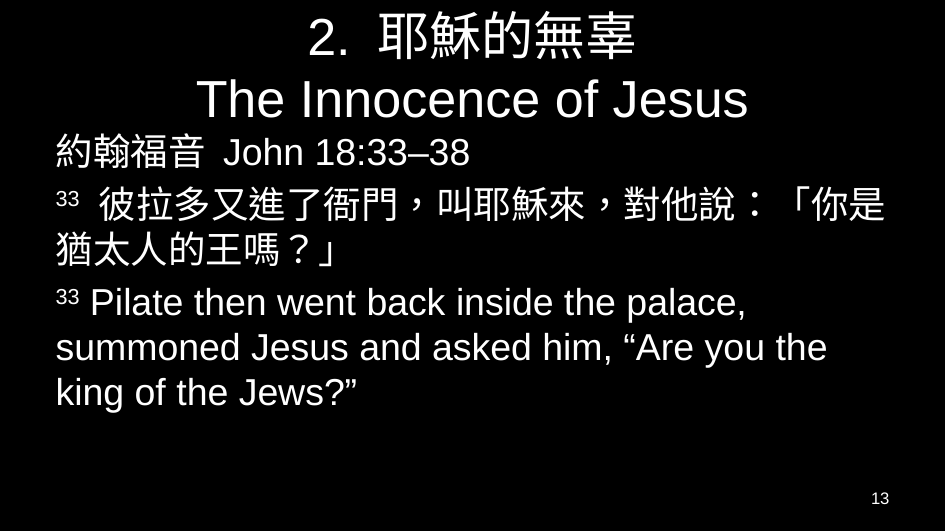

# 2. 耶穌的無辜 The Innocence of Jesus
約翰福音 John 18:33–38
33 彼拉多又進了衙門，叫耶穌來，對他說：「你是猶太人的王嗎？」
33 Pilate then went back inside the palace, summoned Jesus and asked him, “Are you the king of the Jews?”
13